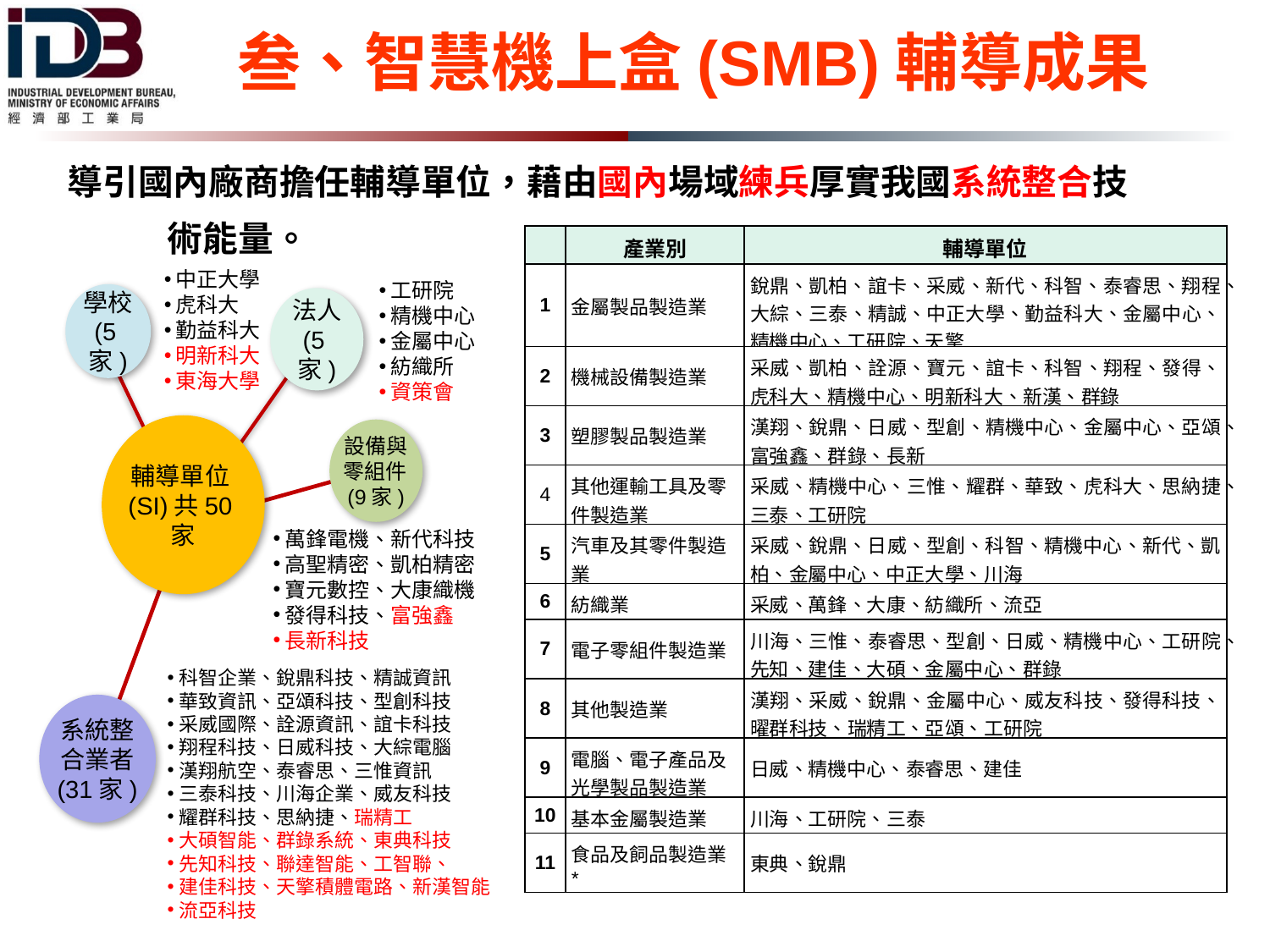

叁、智慧機上盒(SMB)輔導成果
導引國內廠商擔任輔導單位，藉由國內場域練兵厚實我國系統整合技術能量。
|  | 產業別 | 輔導單位 |
| --- | --- | --- |
| 1 | 金屬製品製造業 | 銳鼎、凱柏、誼卡、采威、新代、科智、泰睿思、翔程、大綜、三泰、精誠、中正大學、勤益科大、金屬中心、精機中心、工研院、天擎 |
| 2 | 機械設備製造業 | 采威、凱柏、詮源、寶元、誼卡、科智、翔程、發得、虎科大、精機中心、明新科大、新漢、群錄 |
| 3 | 塑膠製品製造業 | 漢翔、銳鼎、日威、型創、精機中心、金屬中心、亞頌、富強鑫、群錄、長新 |
| 4 | 其他運輸工具及零件製造業 | 采威、精機中心、三惟、耀群、華致、虎科大、思納捷、三泰、工研院 |
| 5 | 汽車及其零件製造業 | 采威、銳鼎、日威、型創、科智、精機中心、新代、凱柏、金屬中心、中正大學、川海 |
| 6 | 紡織業 | 采威、萬鋒、大康、紡織所、流亞 |
| 7 | 電子零組件製造業 | 川海、三惟、泰睿思、型創、日威、精機中心、工研院、先知、建佳、大碩、金屬中心、群錄 |
| 8 | 其他製造業 | 漢翔、采威、銳鼎、金屬中心、威友科技、發得科技、曜群科技、瑞精工、亞頌、工研院 |
| 9 | 電腦、電子產品及光學製品製造業 | 日威、精機中心、泰睿思、建佳 |
| 10 | 基本金屬製造業 | 川海、工研院、三泰 |
| 11 | 食品及飼品製造業\* | 東典、銳鼎 |
中正大學
虎科大
勤益科大
明新科大
東海大學
工研院
精機中心
金屬中心
紡織所
資策會
學校
(5家)
法人
(5家)
輔導單位(SI)共50家
設備與零組件(9家)
萬鋒電機、新代科技
高聖精密、凱柏精密
寶元數控、大康織機
發得科技、富強鑫
長新科技
科智企業、銳鼎科技、精誠資訊
華致資訊、亞頌科技、型創科技
采威國際、詮源資訊、誼卡科技
翔程科技、日威科技、大綜電腦
漢翔航空、泰睿思、三惟資訊
三泰科技、川海企業、威友科技
耀群科技、思納捷、瑞精工
大碩智能、群錄系統、東典科技
先知科技、聯達智能、工智聯、
建佳科技、天擎積體電路、新漢智能
流亞科技
系統整合業者
(31家)